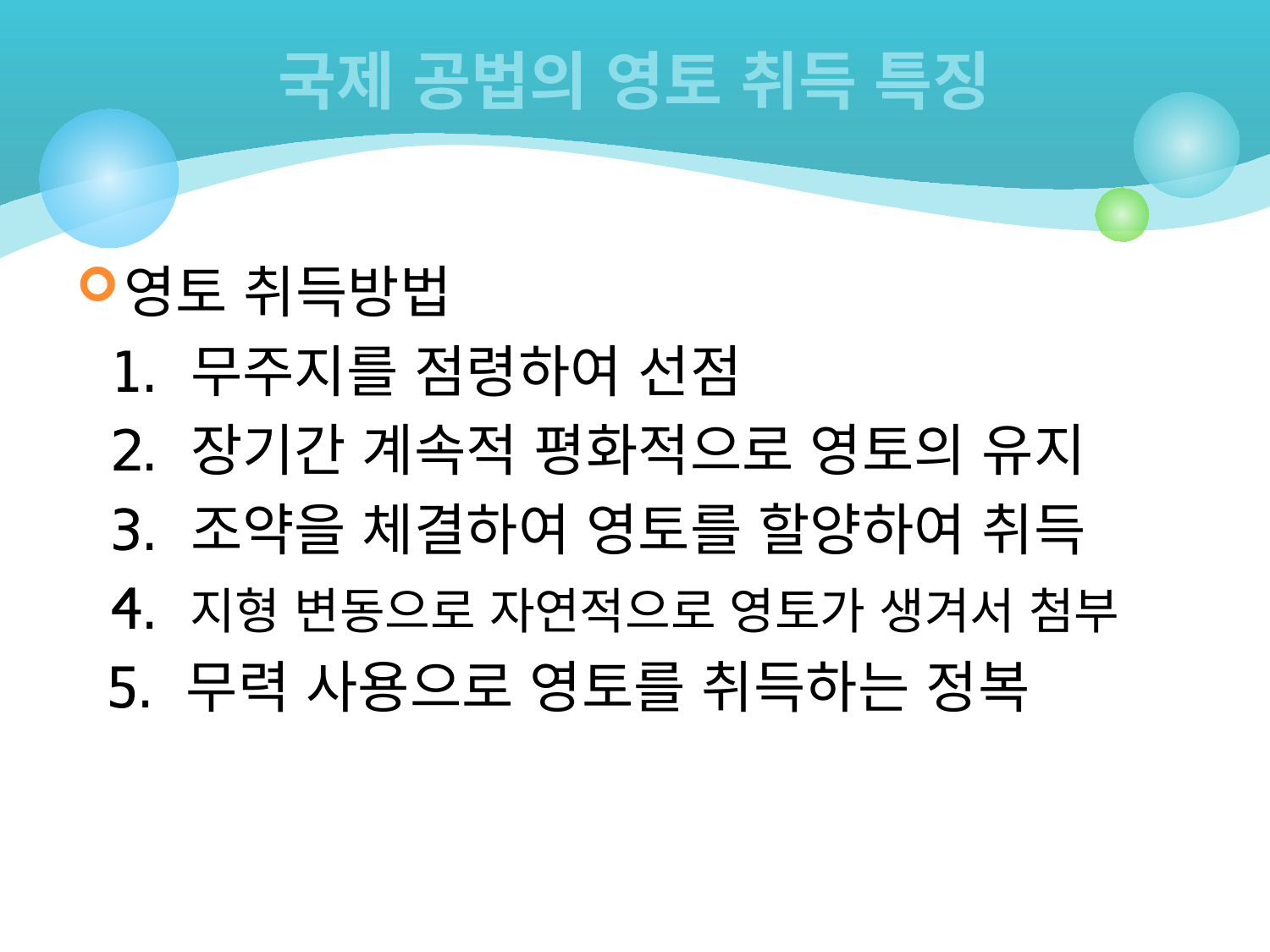

# 국제 공법의 영토 취득 특징
영토 취득방법
  1. 무주지를 점령하여 선점
  2. 장기간 계속적 평화적으로 영토의 유지
  3. 조약을 체결하여 영토를 할양하여 취득
  4. 지형 변동으로 자연적으로 영토가 생겨서 첨부
  5. 무력 사용으로 영토를 취득하는 정복